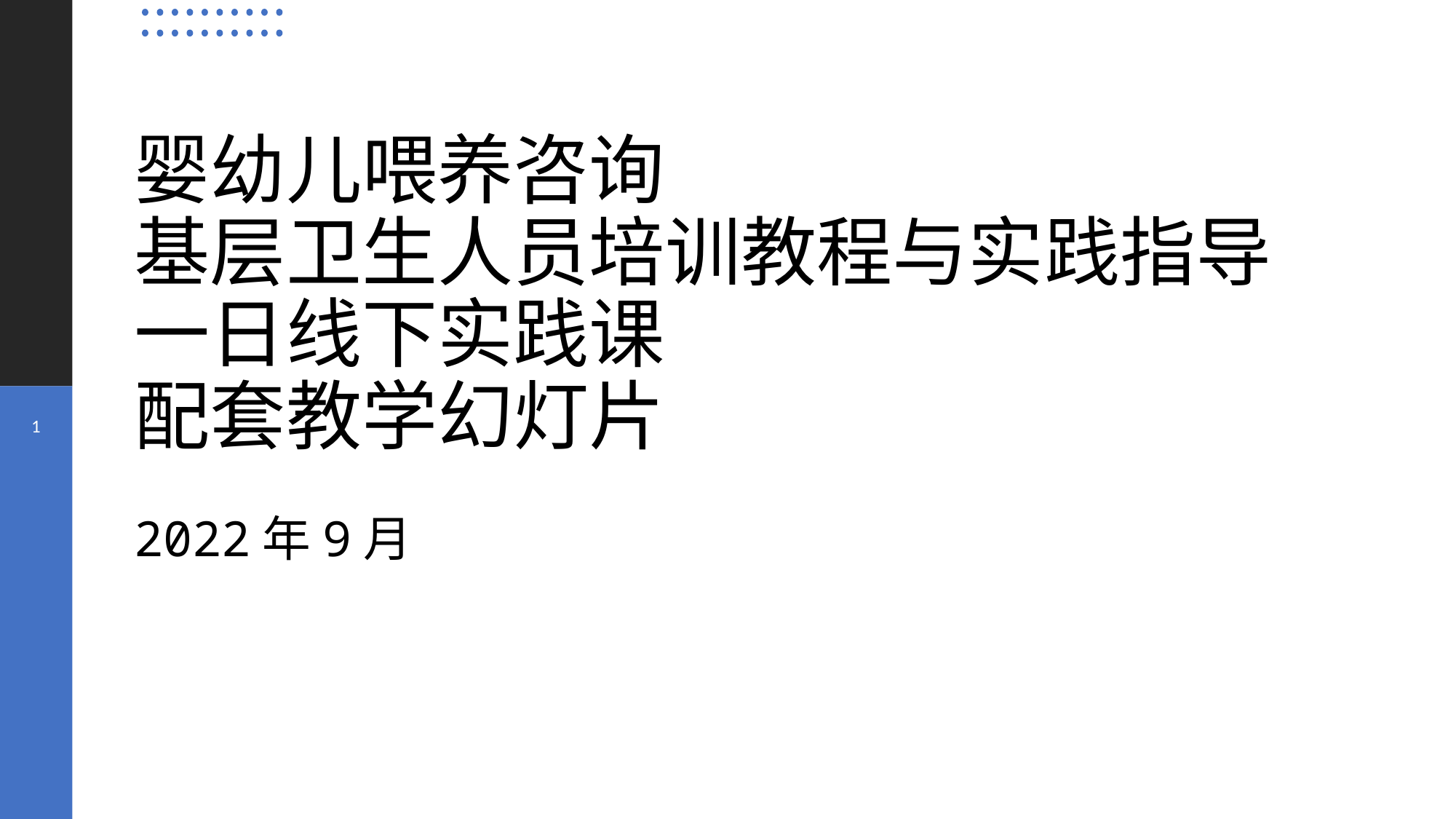

# 婴幼儿喂养咨询 基层卫生人员培训教程与实践指导 一日线下实践课 配套教学幻灯片

1
2022年9月